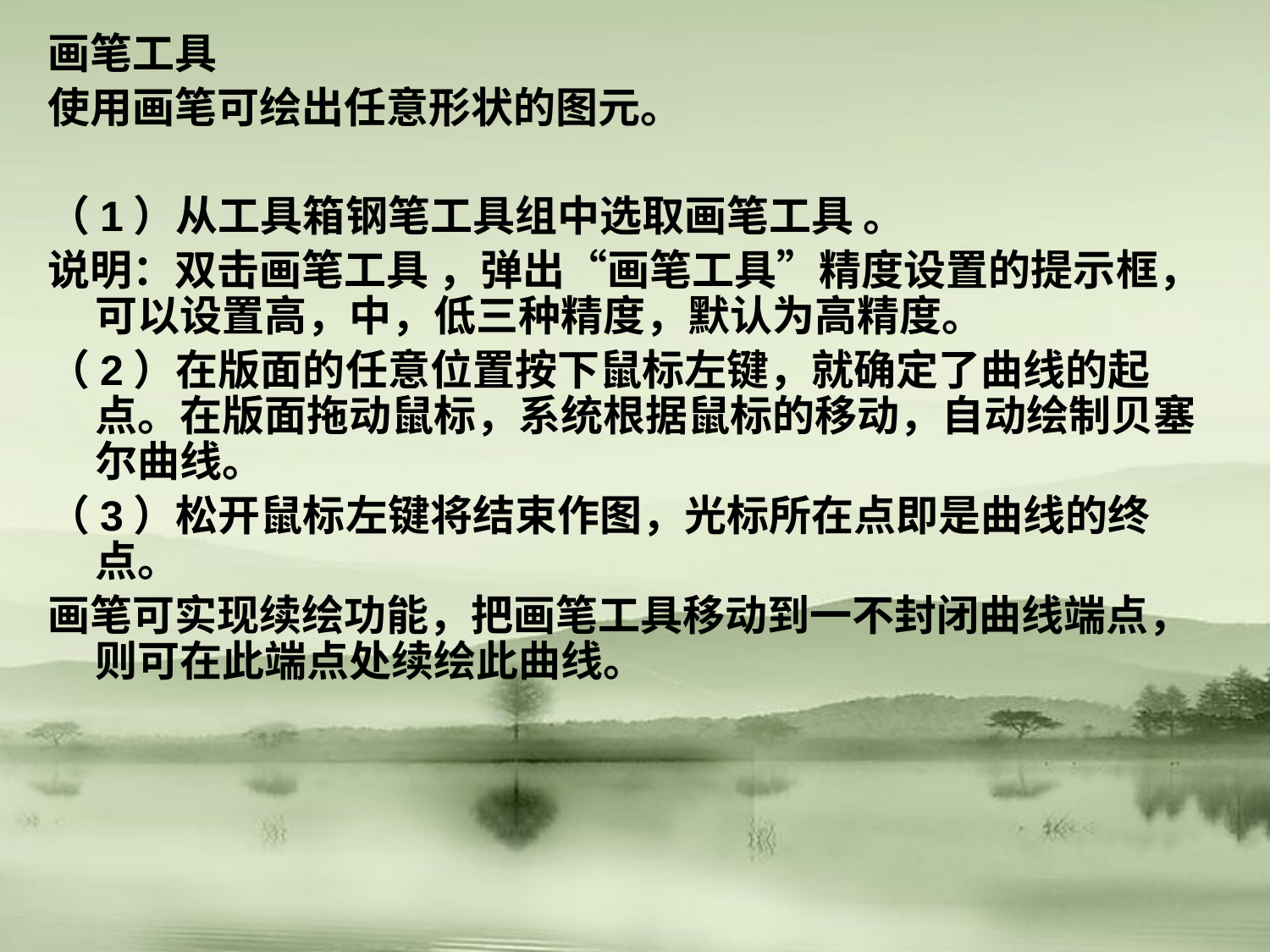

画笔工具
使用画笔可绘出任意形状的图元。

（1）从工具箱钢笔工具组中选取画笔工具 。
说明：双击画笔工具 ，弹出“画笔工具”精度设置的提示框，可以设置高，中，低三种精度，默认为高精度。
（2）在版面的任意位置按下鼠标左键，就确定了曲线的起点。在版面拖动鼠标，系统根据鼠标的移动，自动绘制贝塞尔曲线。
（3）松开鼠标左键将结束作图，光标所在点即是曲线的终点。
画笔可实现续绘功能，把画笔工具移动到一不封闭曲线端点，则可在此端点处续绘此曲线。